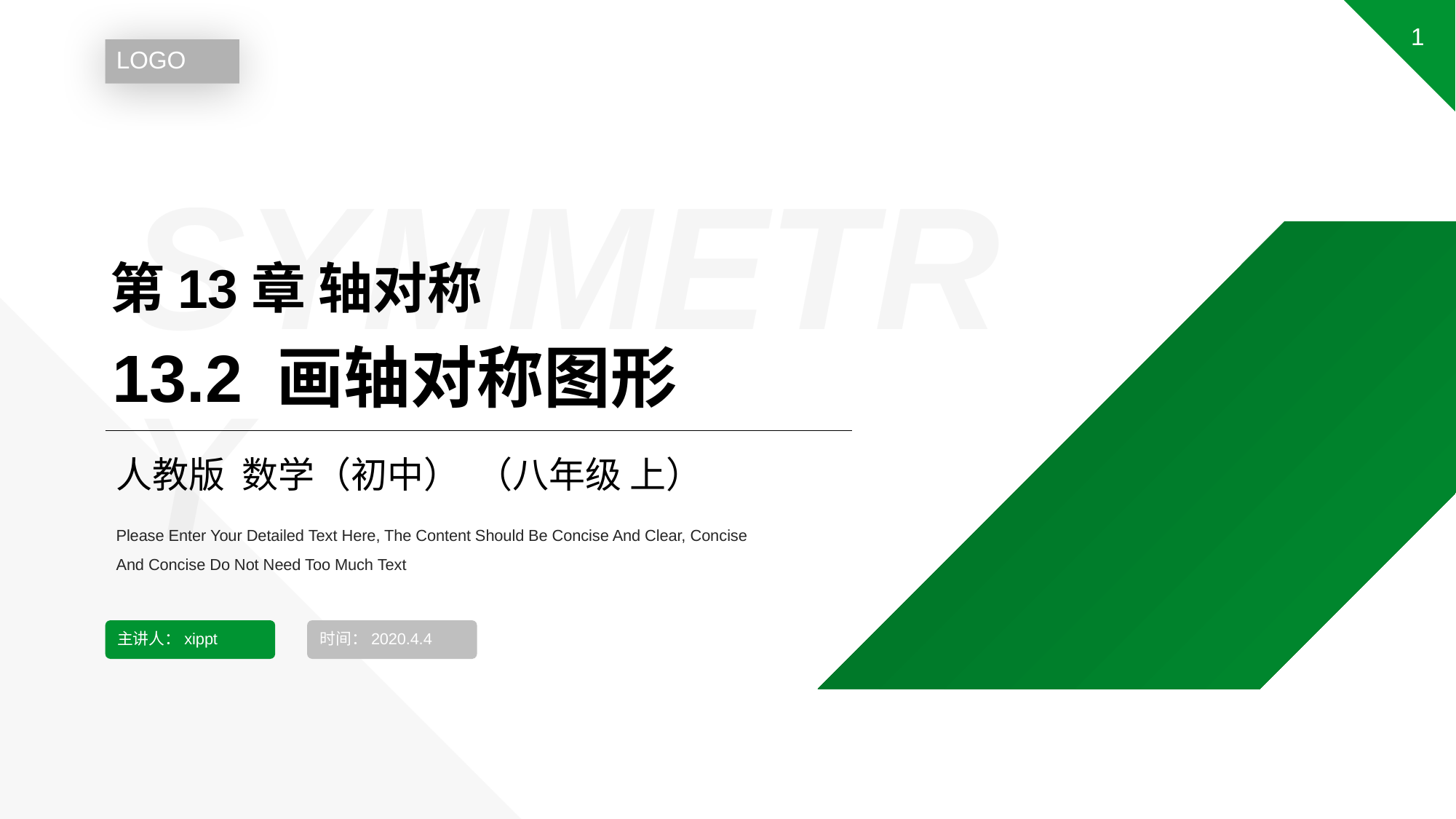

LOGO
SYMMETRY

第13章 轴对称
13.2 画轴对称图形

人教版  数学（初中）  （八年级 上）
Please Enter Your Detailed Text Here, The Content Should Be Concise And Clear, Concise And Concise Do Not Need Too Much Text

主讲人：xippt
时间：2020.4.4